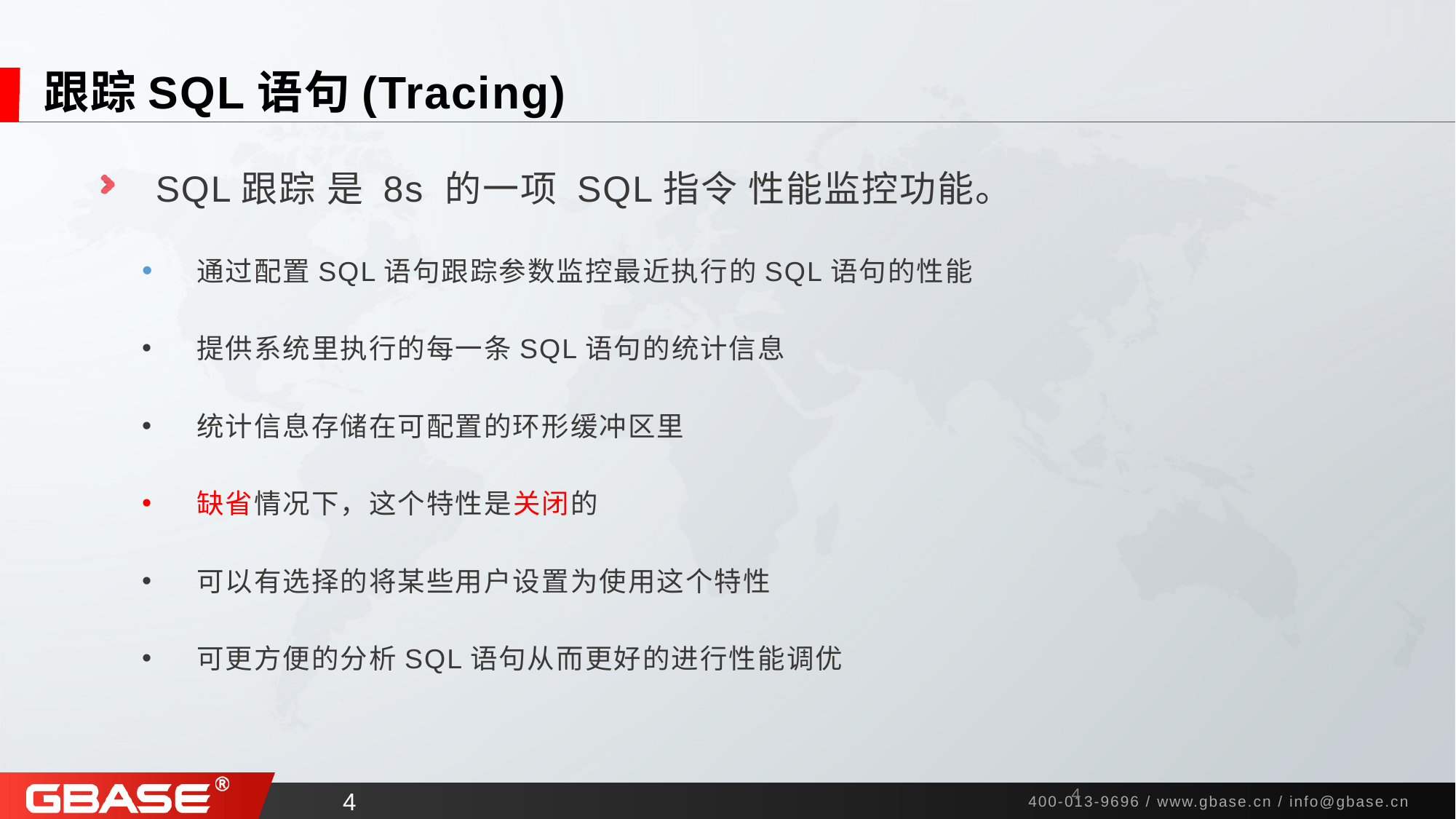

# 跟踪SQL语句(Tracing)
SQL跟踪 是 8s 的一项 SQL指令 性能监控功能。
通过配置SQL语句跟踪参数监控最近执行的SQL语句的性能
提供系统里执行的每一条SQL语句的统计信息
统计信息存储在可配置的环形缓冲区里
缺省情况下，这个特性是关闭的
可以有选择的将某些用户设置为使用这个特性
可更方便的分析SQL语句从而更好的进行性能调优
4